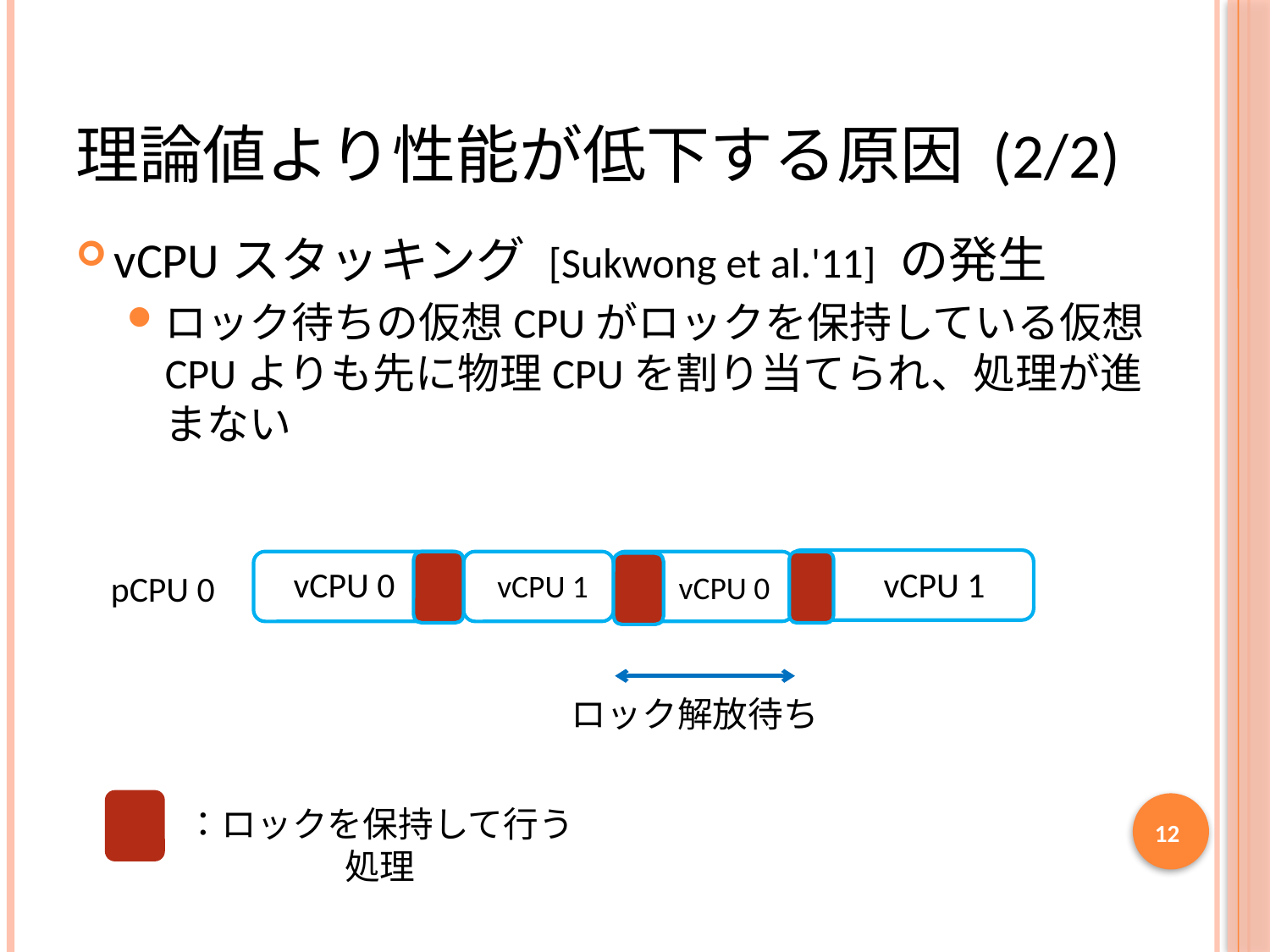

# 理論値より性能が低下する原因 (2/2)
vCPUスタッキング [Sukwong et al.'11] の発生
ロック待ちの仮想CPUがロックを保持している仮想CPUよりも先に物理CPUを割り当てられ、処理が進まない

vCPU 0
vCPU 1
vCPU 1
pCPU 0
vCPU 0
ロック解放待ち

：ロックを保持して行う処理
12